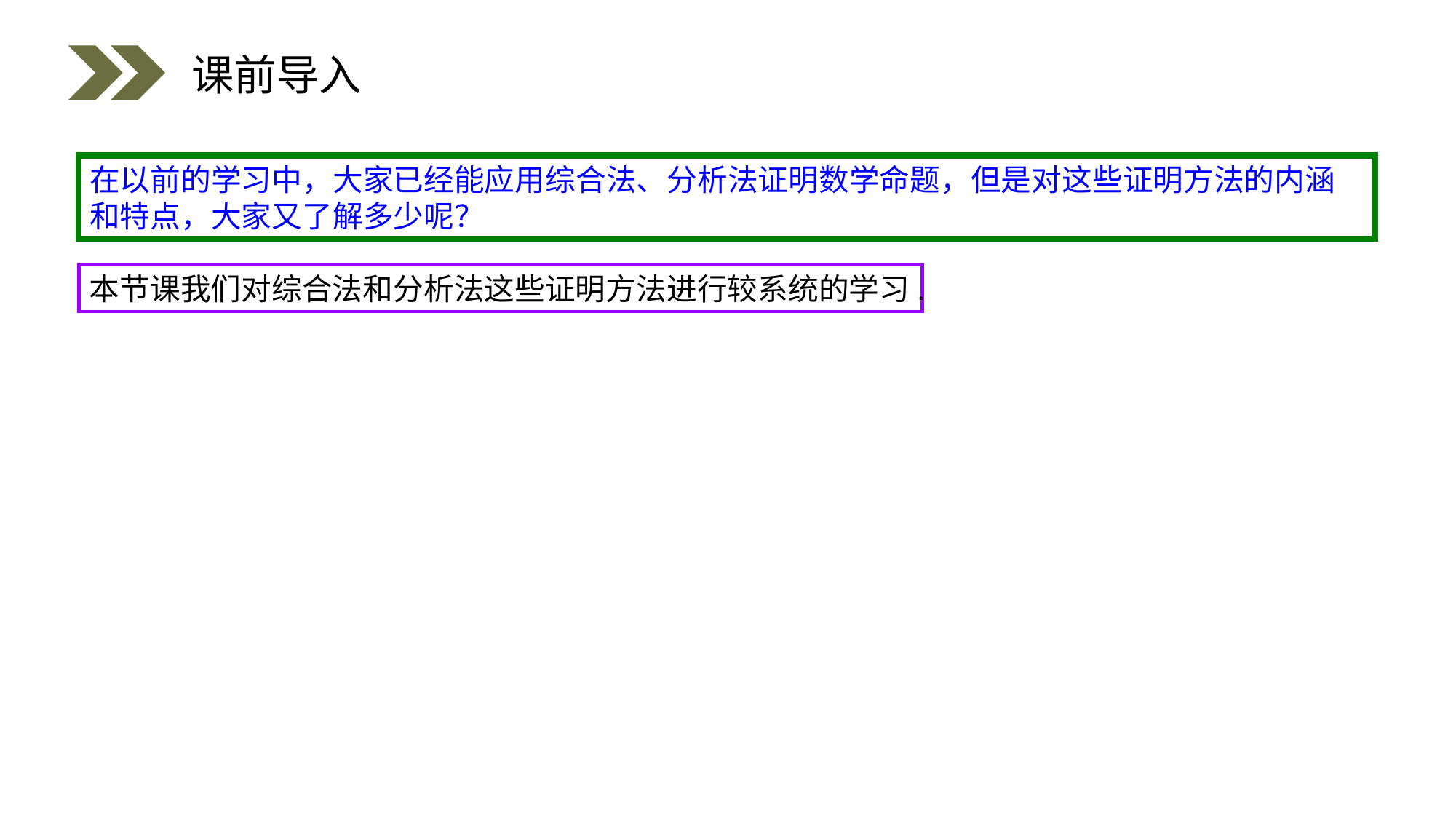

课前导入
在以前的学习中，大家已经能应用综合法、分析法证明数学命题，但是对这些证明方法的内涵和特点，大家又了解多少呢？
本节课我们对综合法和分析法这些证明方法进行较系统的学习.